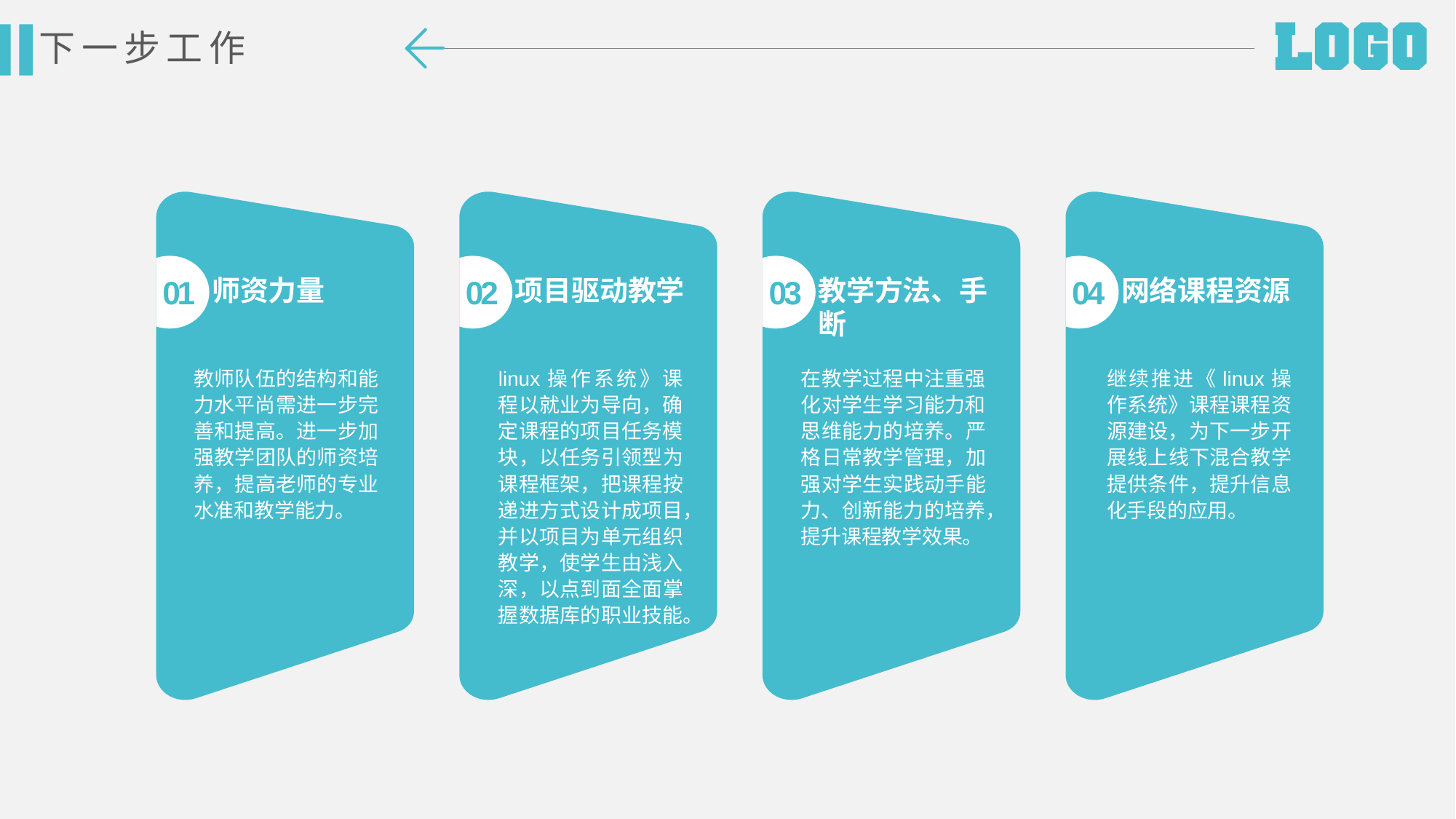

下一步工作

师资力量
01
教师队伍的结构和能力水平尚需进一步完善和提高。进一步加强教学团队的师资培养，提高老师的专业水准和教学能力。

项目驱动教学
02
linux操作系统》课程以就业为导向，确定课程的项目任务模块，以任务引领型为课程框架，把课程按递进方式设计成项目，并以项目为单元组织教学，使学生由浅入深，以点到面全面掌握数据库的职业技能。

教学方法、手断
03
在教学过程中注重强化对学生学习能力和思维能力的培养。严格日常教学管理，加强对学生实践动手能力、创新能力的培养，提升课程教学效果。

网络课程资源
04
继续推进《linux操作系统》课程课程资源建设，为下一步开展线上线下混合教学提供条件，提升信息化手段的应用。